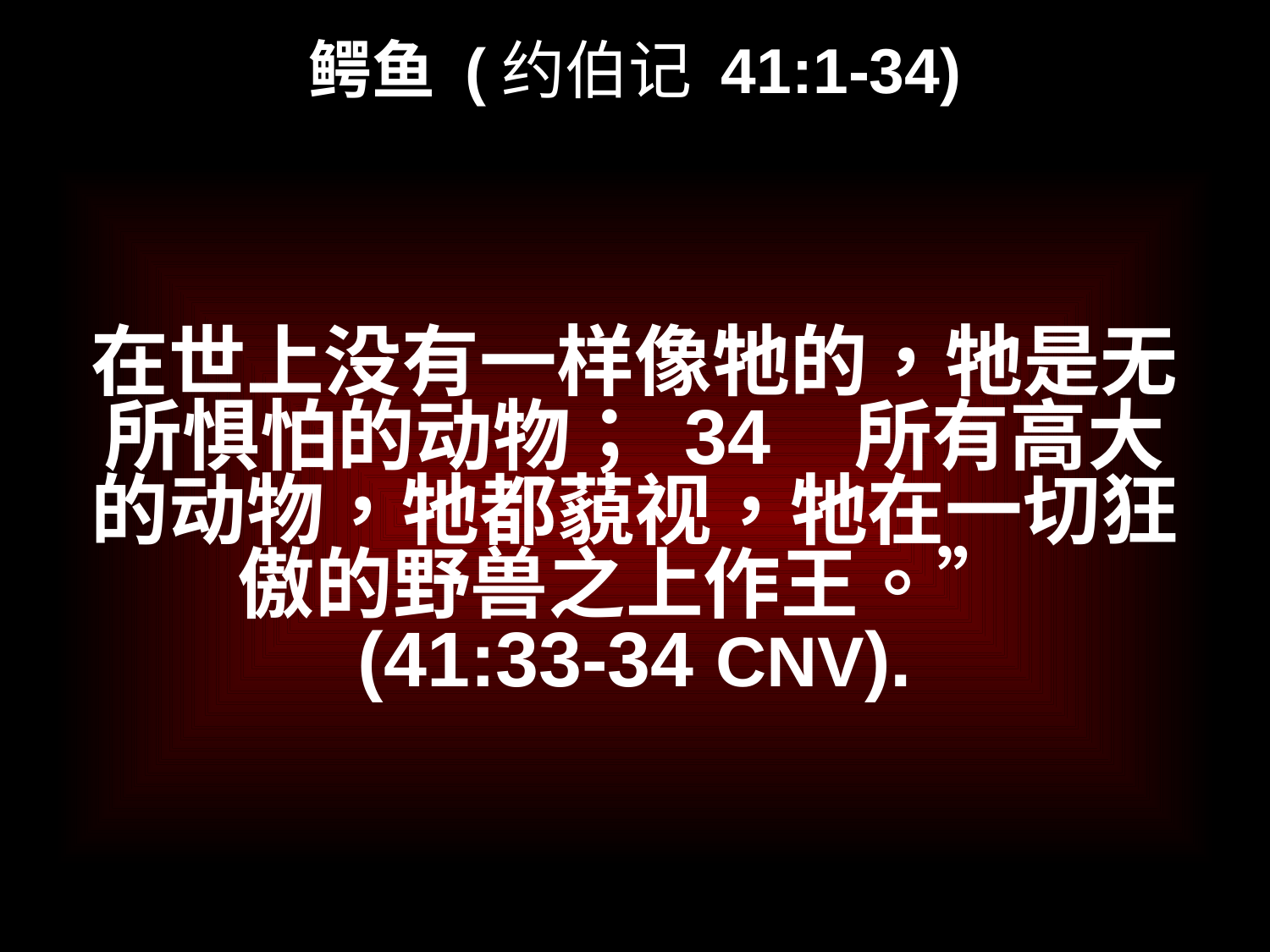

# 鳄鱼 (约伯记 41:1-34)

在世上没有一样像牠的，牠是无所惧怕的动物； 34   所有高大的动物，牠都藐视，牠在一切狂傲的野兽之上作王。”
(41:33-34 CNV).